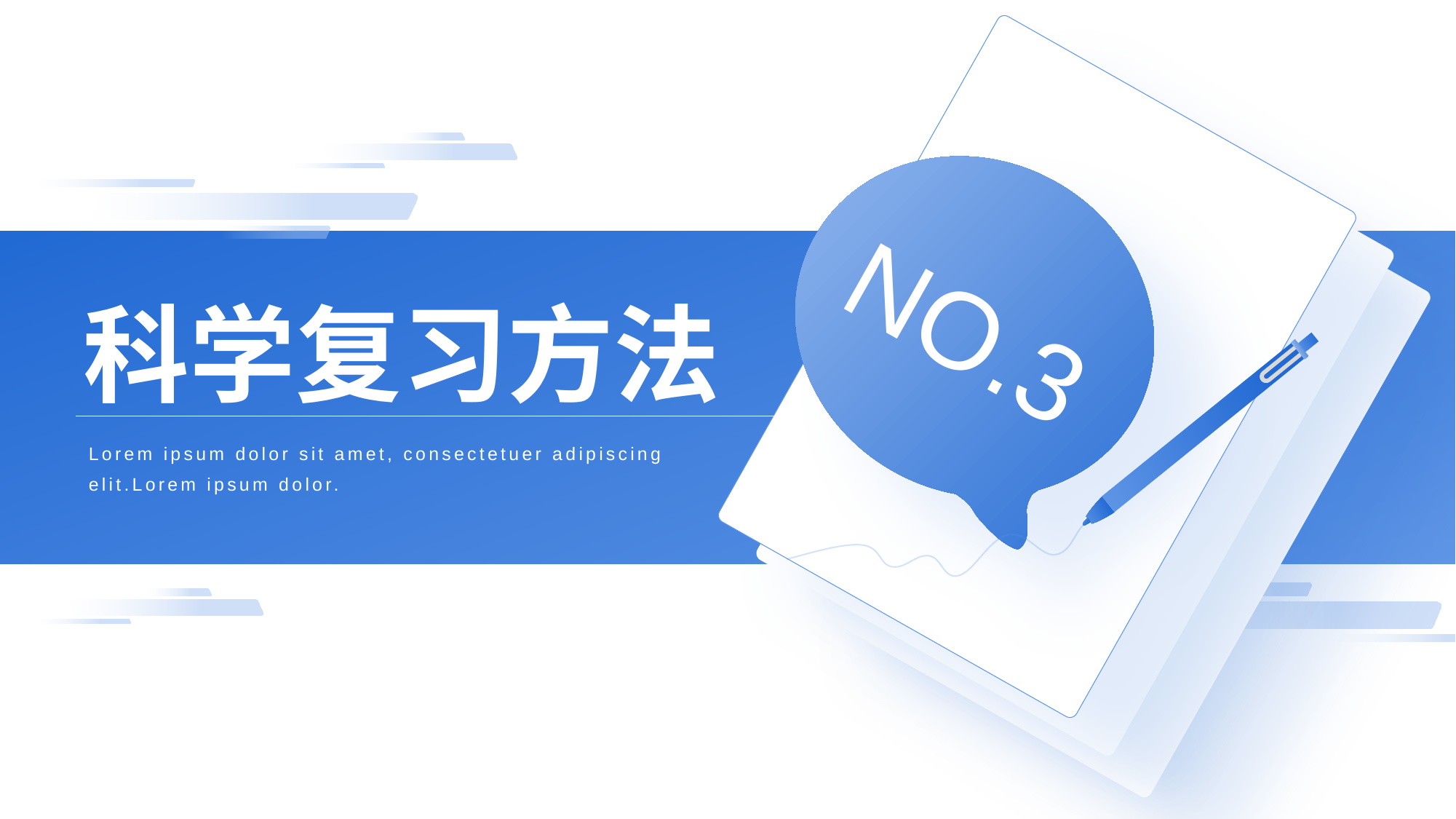

NO.3

01

02

03

01

02

03

科学复习方法
Lorem ipsum dolor sit amet, consectetuer adipiscing elit.Lorem ipsum dolor.